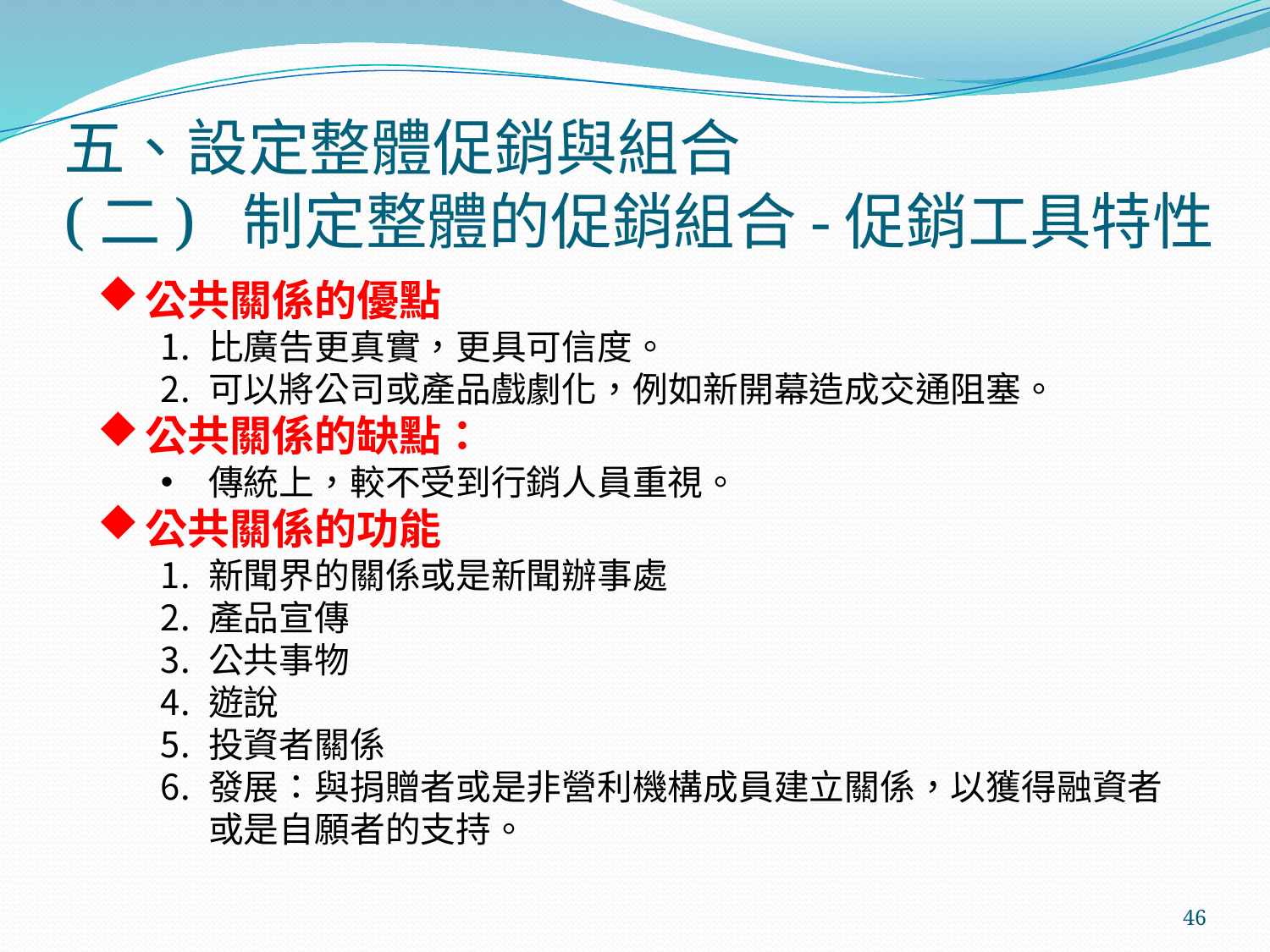

# 五、設定整體促銷與組合 (二)  制定整體的促銷組合-促銷工具特性
公共關係的優點
比廣告更真實，更具可信度。
可以將公司或產品戲劇化，例如新開幕造成交通阻塞。
公共關係的缺點：
傳統上，較不受到行銷人員重視。
公共關係的功能
新聞界的關係或是新聞辦事處
產品宣傳
公共事物
遊說
投資者關係
發展：與捐贈者或是非營利機構成員建立關係，以獲得融資者或是自願者的支持。
46